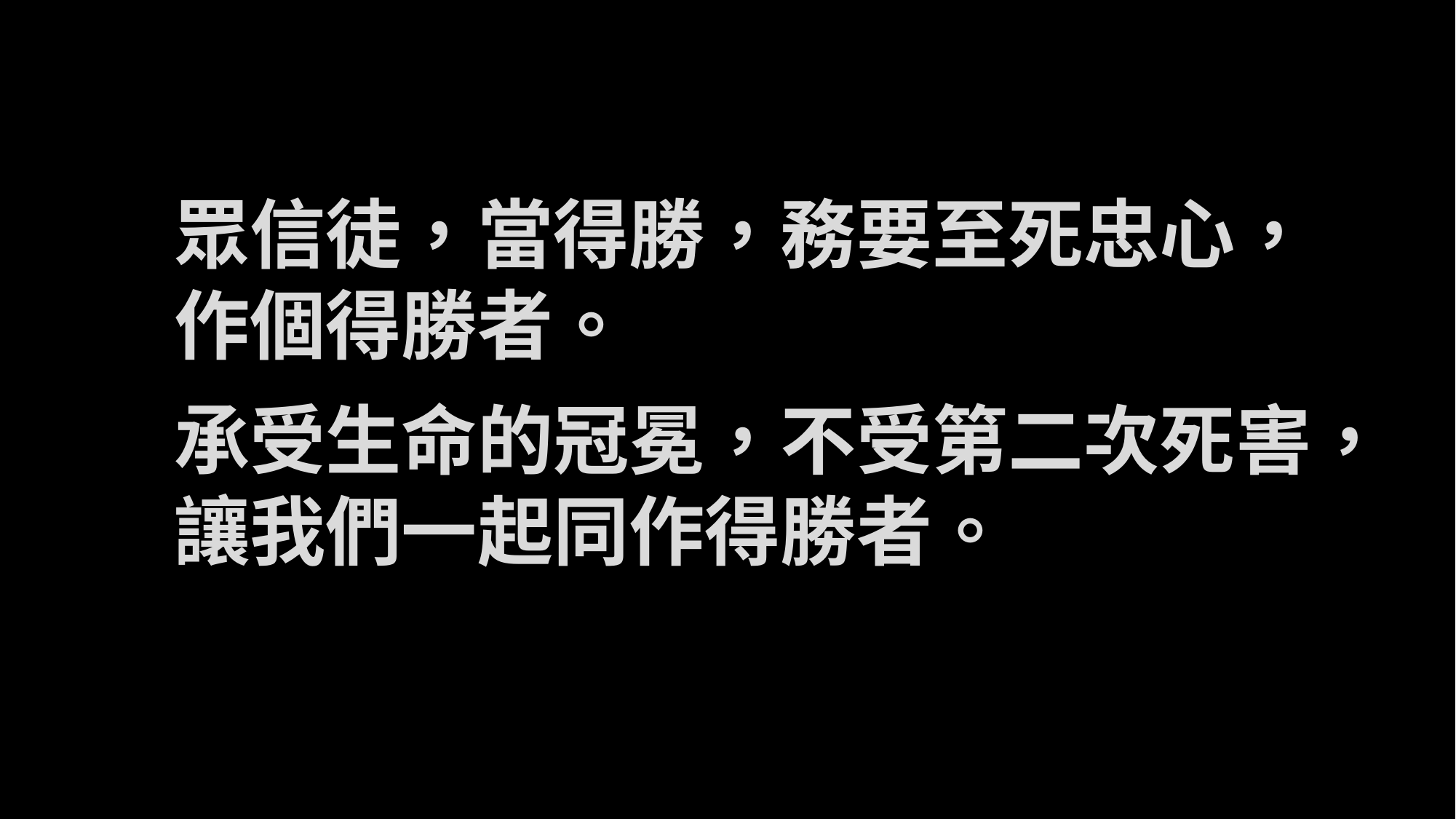

眾信徒，當得勝，務要至死忠心，作個得勝者。
承受生命的冠冕，不受第二次死害，讓我們一起同作得勝者。